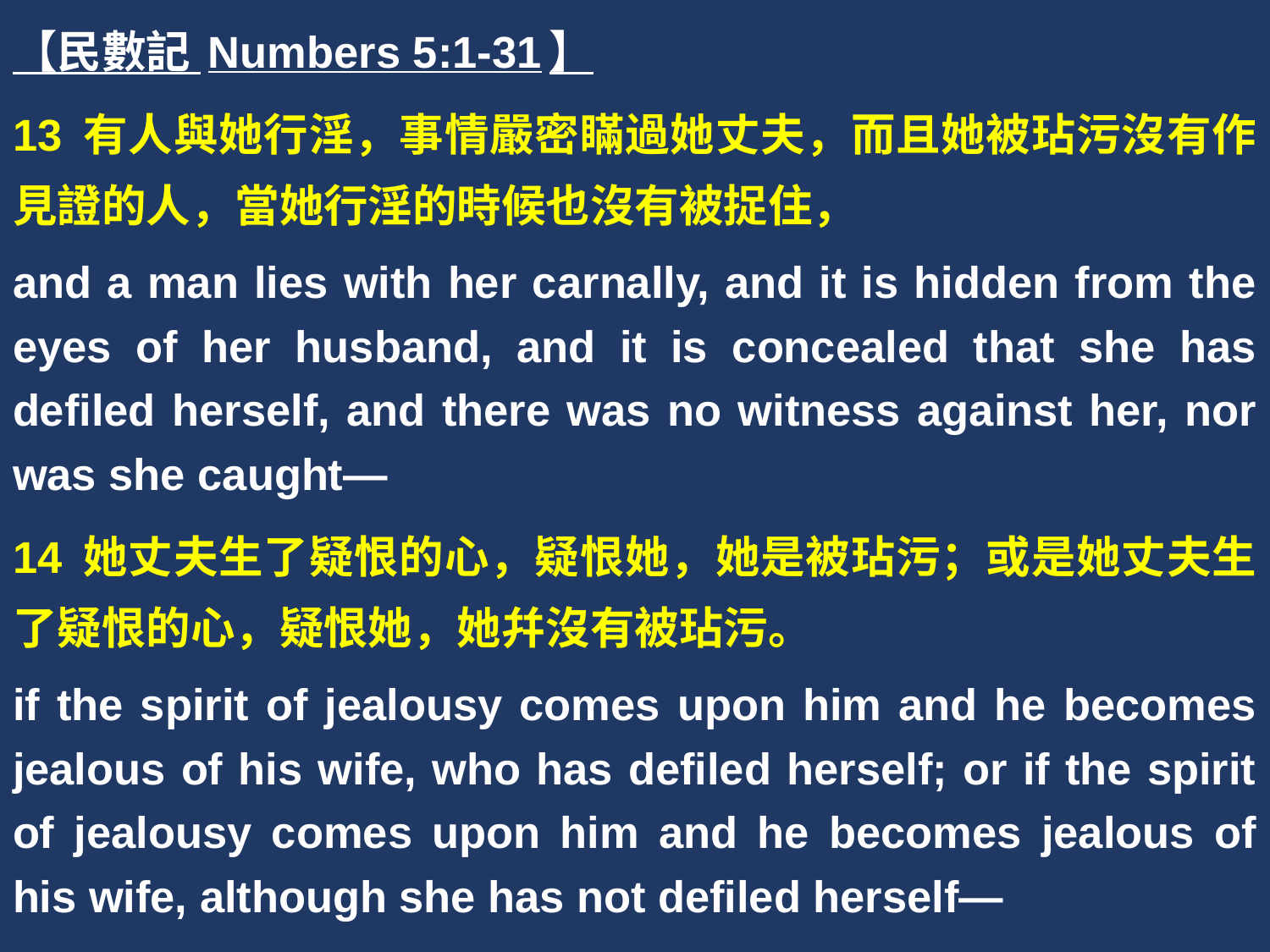

【民數記 Numbers 5:1-31】
13 有人與她行淫，事情嚴密瞞過她丈夫，而且她被玷污沒有作見證的人，當她行淫的時候也沒有被捉住，
and a man lies with her carnally, and it is hidden from the eyes of her husband, and it is concealed that she has defiled herself, and there was no witness against her, nor was she caught—
14 她丈夫生了疑恨的心，疑恨她，她是被玷污；或是她丈夫生了疑恨的心，疑恨她，她幷沒有被玷污。
if the spirit of jealousy comes upon him and he becomes jealous of his wife, who has defiled herself; or if the spirit of jealousy comes upon him and he becomes jealous of his wife, although she has not defiled herself—